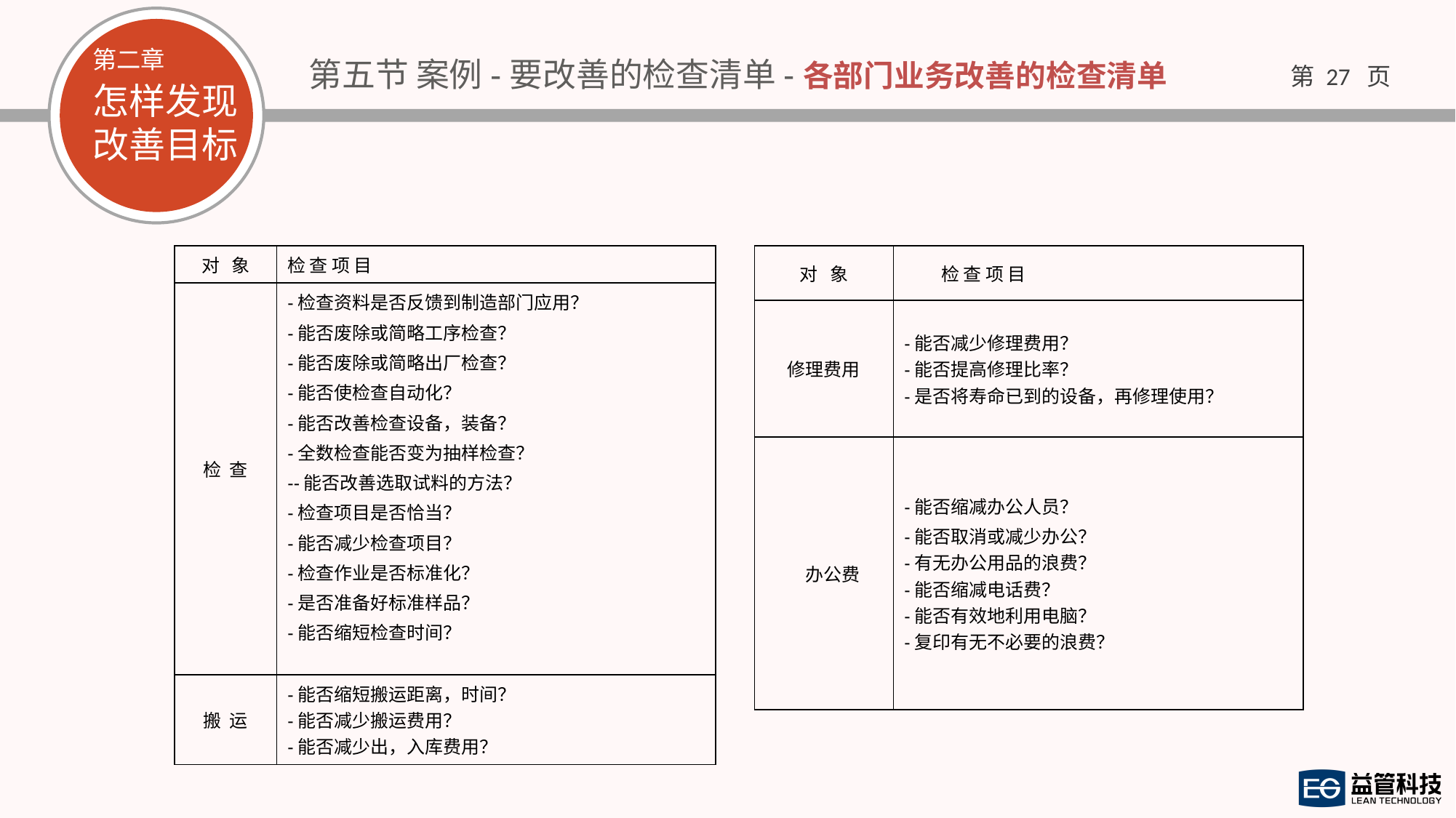

第五节 案例-要改善的检查清单-各部门业务改善的检查清单

| 对 象 | 检 查 项 目 |
| --- | --- |
| 检 查 | -检查资料是否反馈到制造部门应用？ -能否废除或简略工序检查？ -能否废除或简略出厂检查？ -能否使检查自动化？ -能否改善检查设备，装备？ -全数检查能否变为抽样检查？ --能否改善选取试料的方法？ -检查项目是否恰当？ -能否减少检查项目？ -检查作业是否标准化？ -是否准备好标准样品？ -能否缩短检查时间？ |
| 搬 运 | -能否缩短搬运距离，时间？ -能否减少搬运费用？ -能否减少出，入库费用？ |
| 对 象 | 检 查 项 目 |
| --- | --- |
| 修理费用 | -能否减少修理费用？ -能否提高修理比率？ -是否将寿命已到的设备，再修理使用？ |
| 办公费 | -能否缩减办公人员？ -能否取消或减少办公？ -有无办公用品的浪费？ -能否缩减电话费？ -能否有效地利用电脑？ -复印有无不必要的浪费？ |